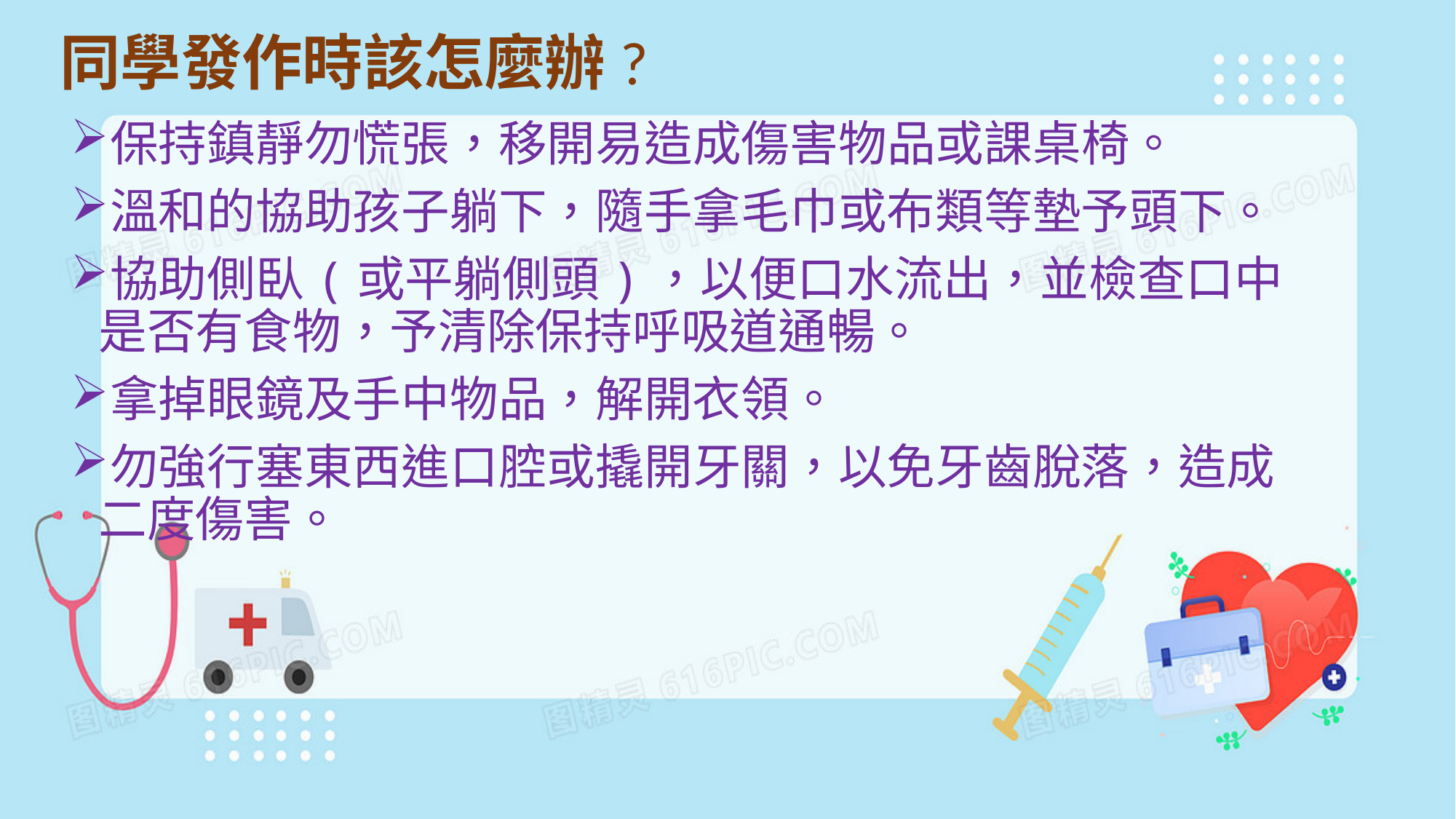

# 同學發作時該怎麼辦?
保持鎮靜勿慌張，移開易造成傷害物品或課桌椅。
溫和的協助孩子躺下，隨手拿毛巾或布類等墊予頭下。
協助側臥(或平躺側頭)，以便口水流出，並檢查口中是否有食物，予清除保持呼吸道通暢。
拿掉眼鏡及手中物品，解開衣領。
勿強行塞東西進口腔或撬開牙關，以免牙齒脫落，造成二度傷害。